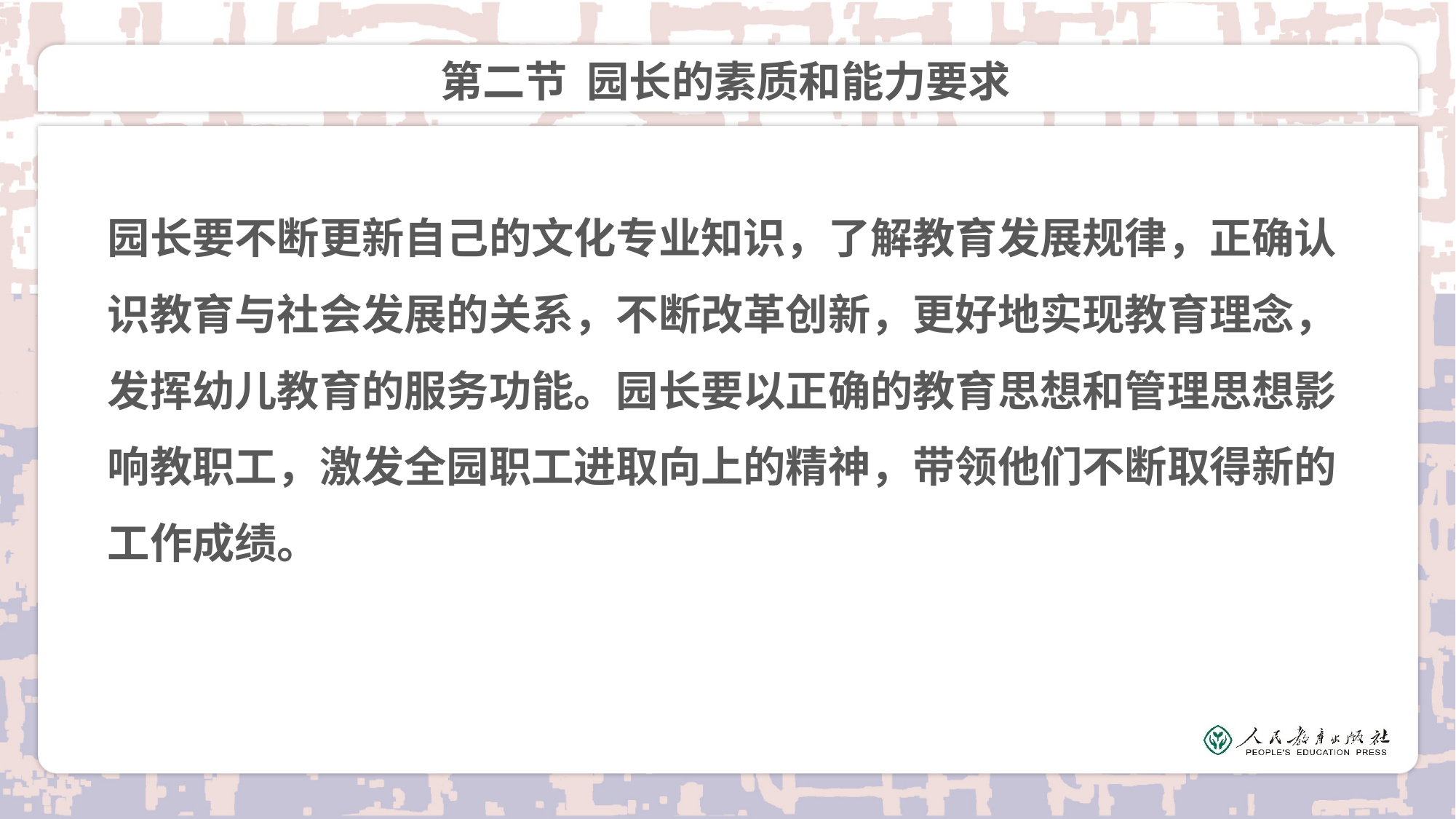

# 第二节  园长的素质和能力要求
园长要不断更新自己的文化专业知识，了解教育发展规律，正确认识教育与社会发展的关系，不断改革创新，更好地实现教育理念，发挥幼儿教育的服务功能。园长要以正确的教育思想和管理思想影响教职工，激发全园职工进取向上的精神，带领他们不断取得新的工作成绩。